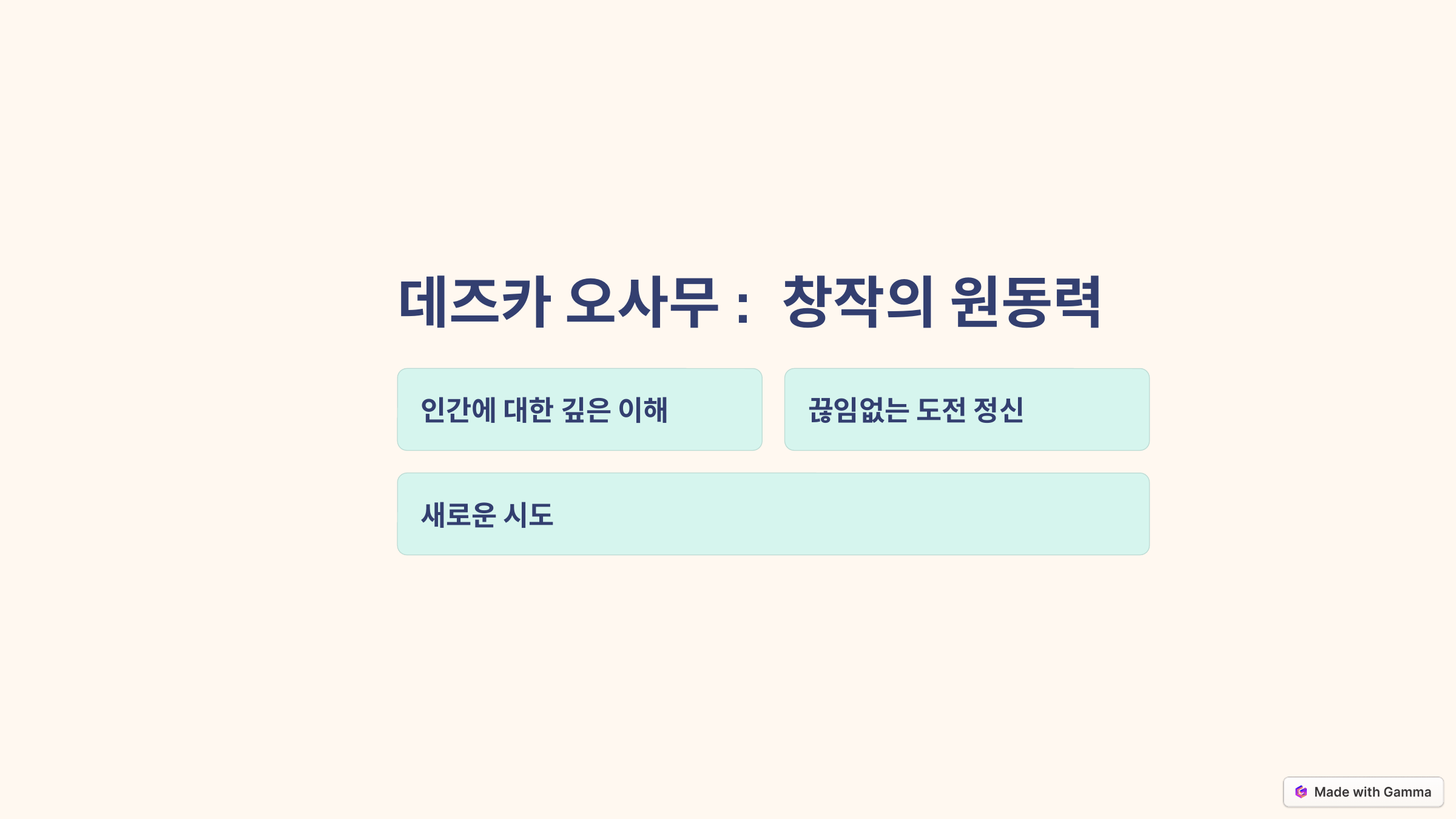

데즈카 오사무: 창작의 원동력

인간에 대한 깊은 이해
끊임없는 도전 정신

새로운 시도